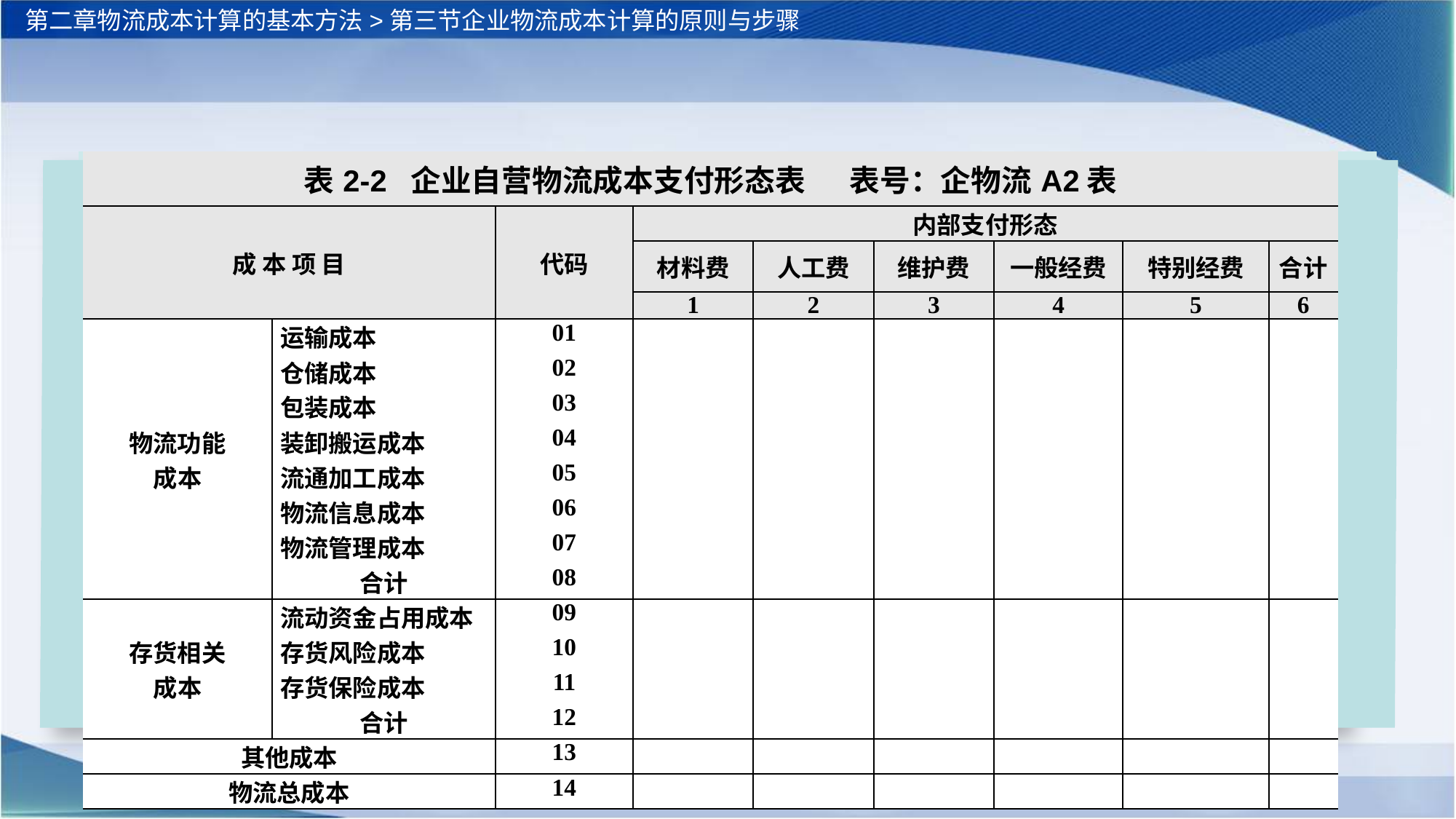

第二章物流成本计算的基本方法>第三节企业物流成本计算的原则与步骤
| 表2-2 企业自营物流成本支付形态表 表号：企物流A2表 |  |  |  |  |  |  |  |  |
| --- | --- | --- | --- | --- | --- | --- | --- | --- |
| 成 本 项 目 |  | 代码 | 内部支付形态 |  |  |  |  |  |
|  |  |  | 材料费 | 人工费 | 维护费 | 一般经费 | 特别经费 | 合计 |
|  |  |  | 1 | 2 | 3 | 4 | 5 | 6 |
| 物流功能 成本 | 运输成本 | 01 |  |  |  |  |  |  |
|  | 仓储成本 | 02 |  |  |  |  |  |  |
|  | 包装成本 | 03 |  |  |  |  |  |  |
|  | 装卸搬运成本 | 04 |  |  |  |  |  |  |
|  | 流通加工成本 | 05 |  |  |  |  |  |  |
|  | 物流信息成本 | 06 |  |  |  |  |  |  |
|  | 物流管理成本 | 07 |  |  |  |  |  |  |
|  | 合计 | 08 |  |  |  |  |  |  |
| 存货相关 成本 | 流动资金占用成本 | 09 |  |  |  |  |  |  |
|  | 存货风险成本 | 10 |  |  |  |  |  |  |
|  | 存货保险成本 | 11 |  |  |  |  |  |  |
|  | 合计 | 12 |  |  |  |  |  |  |
| 其他成本 |  | 13 |  |  |  |  |  |  |
| 物流总成本 |  | 14 |  |  |  |  |  |  |